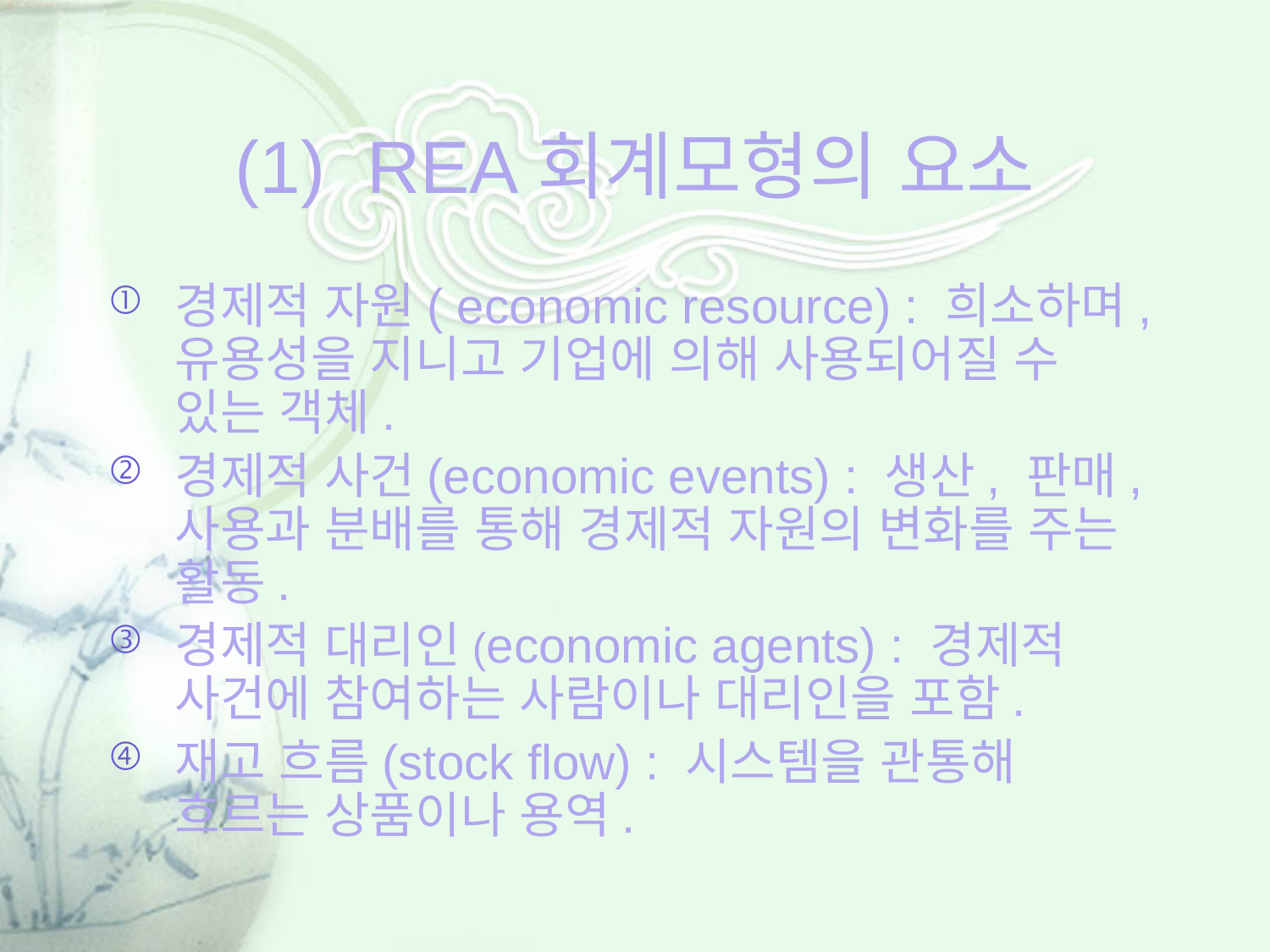

# (1)  REA회계모형의 요소
경제적 자원( economic resource) : 희소하며, 유용성을 지니고 기업에 의해 사용되어질 수 있는 객체.
경제적 사건(economic events) : 생산, 판매, 사용과 분배를 통해 경제적 자원의 변화를 주는 활동.
경제적 대리인(economic agents) : 경제적 사건에 참여하는 사람이나 대리인을 포함.
재고 흐름(stock flow) : 시스템을 관통해 흐르는 상품이나 용역.